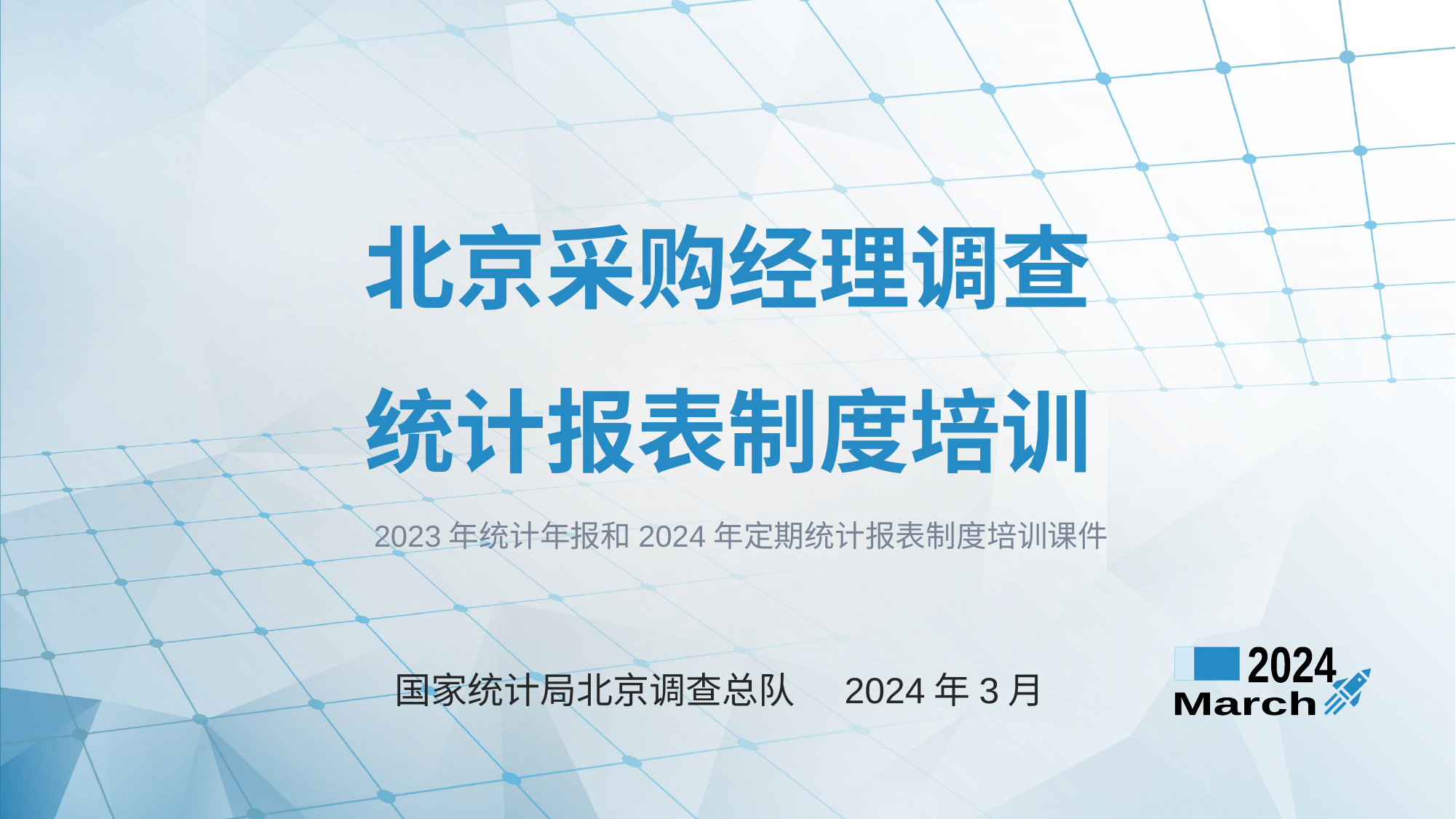

# 北京采购经理调查 统计报表制度培训
2023年统计年报和2024年定期统计报表制度培训课件

2024
March

国家统计局北京调查总队     2024年3月